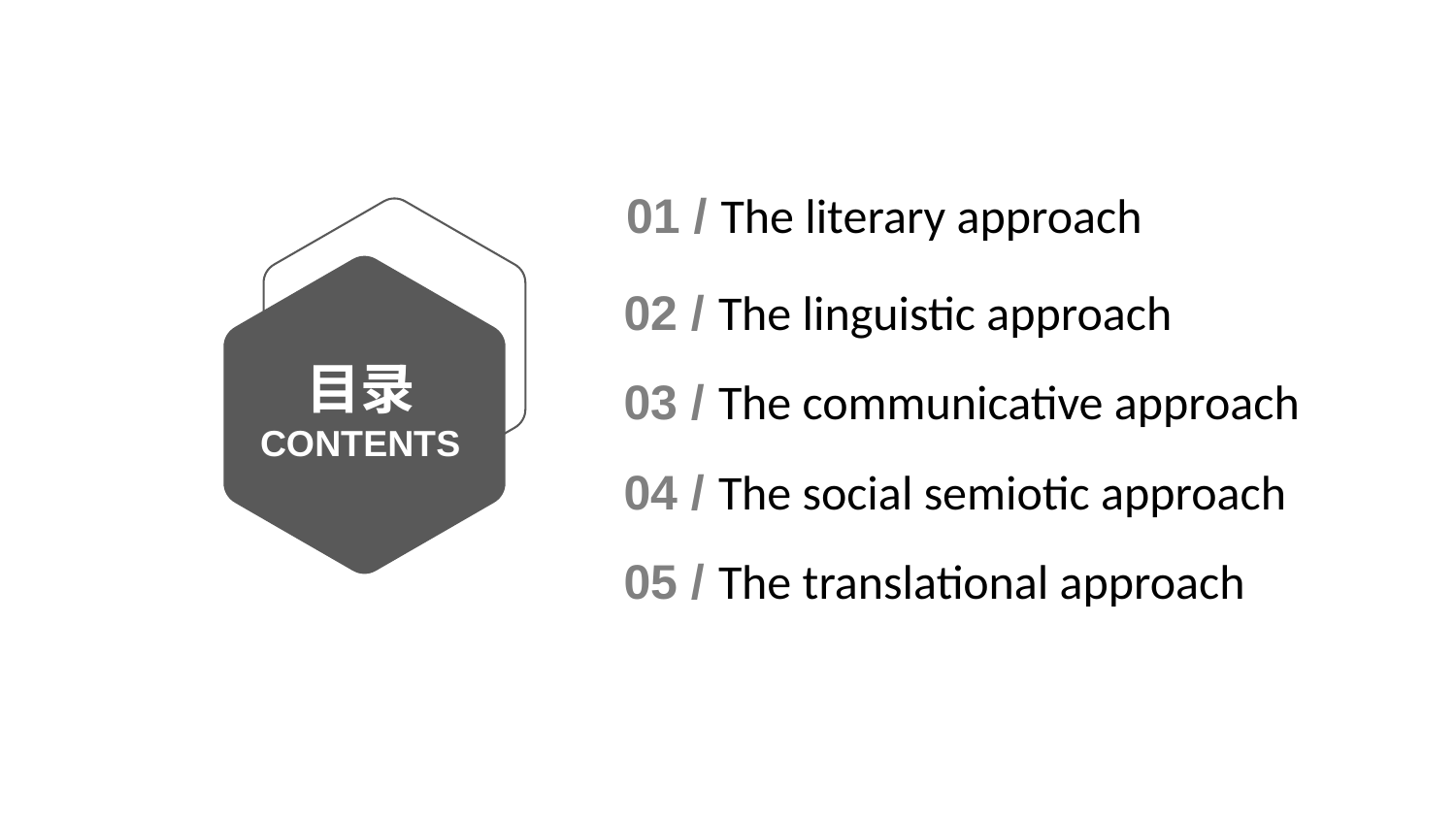

01 / The literary approach

02 / The linguistic approach

03 / The communicative approach
目录
CONTENTS
04 / The social semiotic approach
05 / The translational approach